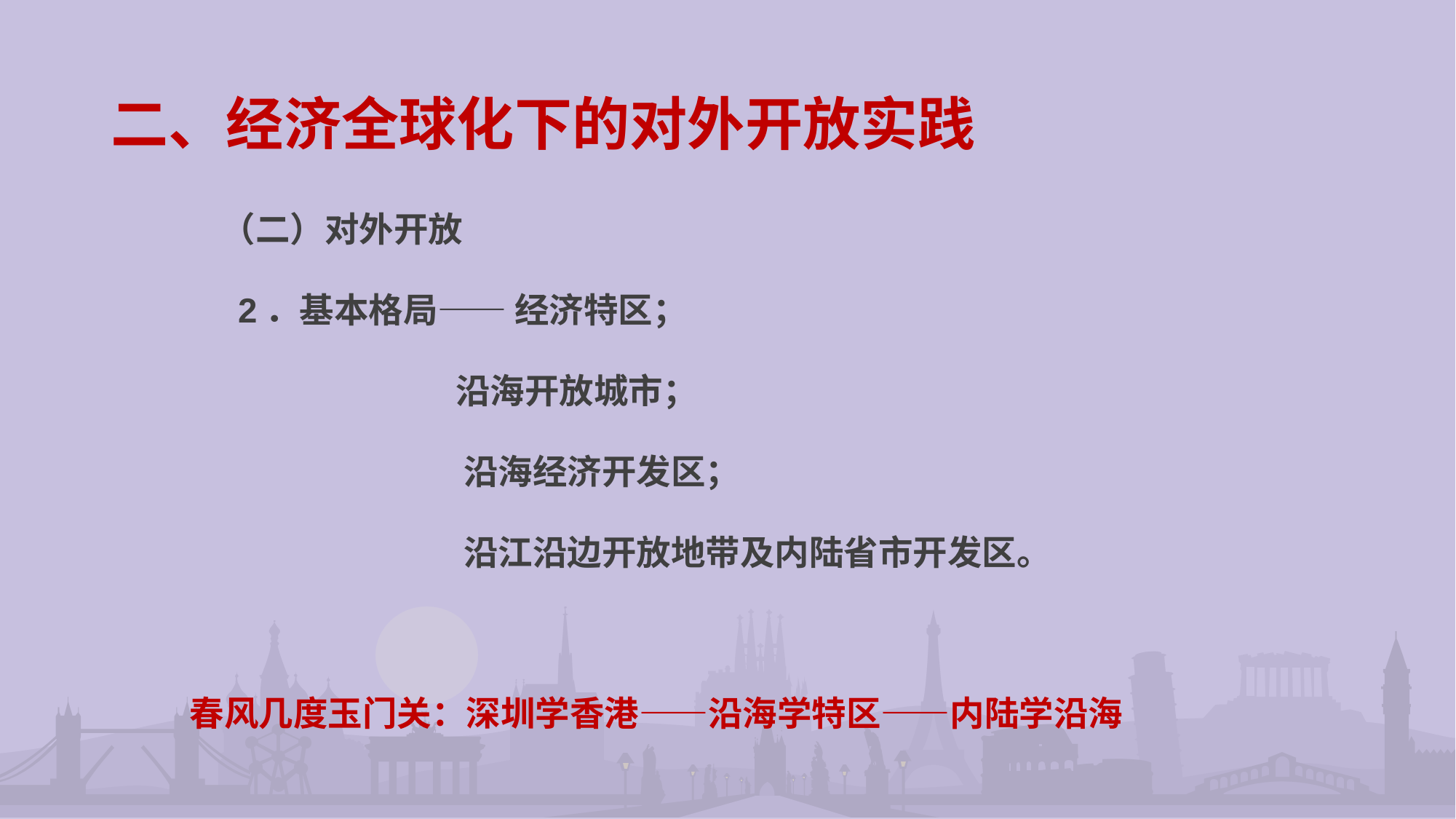

# 二、经济全球化下的对外开放实践
   （二）对外开放
     2．基本格局—— 经济特区；
                                 沿海开放城市；
                                  沿海经济开发区；
                                  沿江沿边开放地带及内陆省市开发区。

春风几度玉门关：深圳学香港——沿海学特区——内陆学沿海